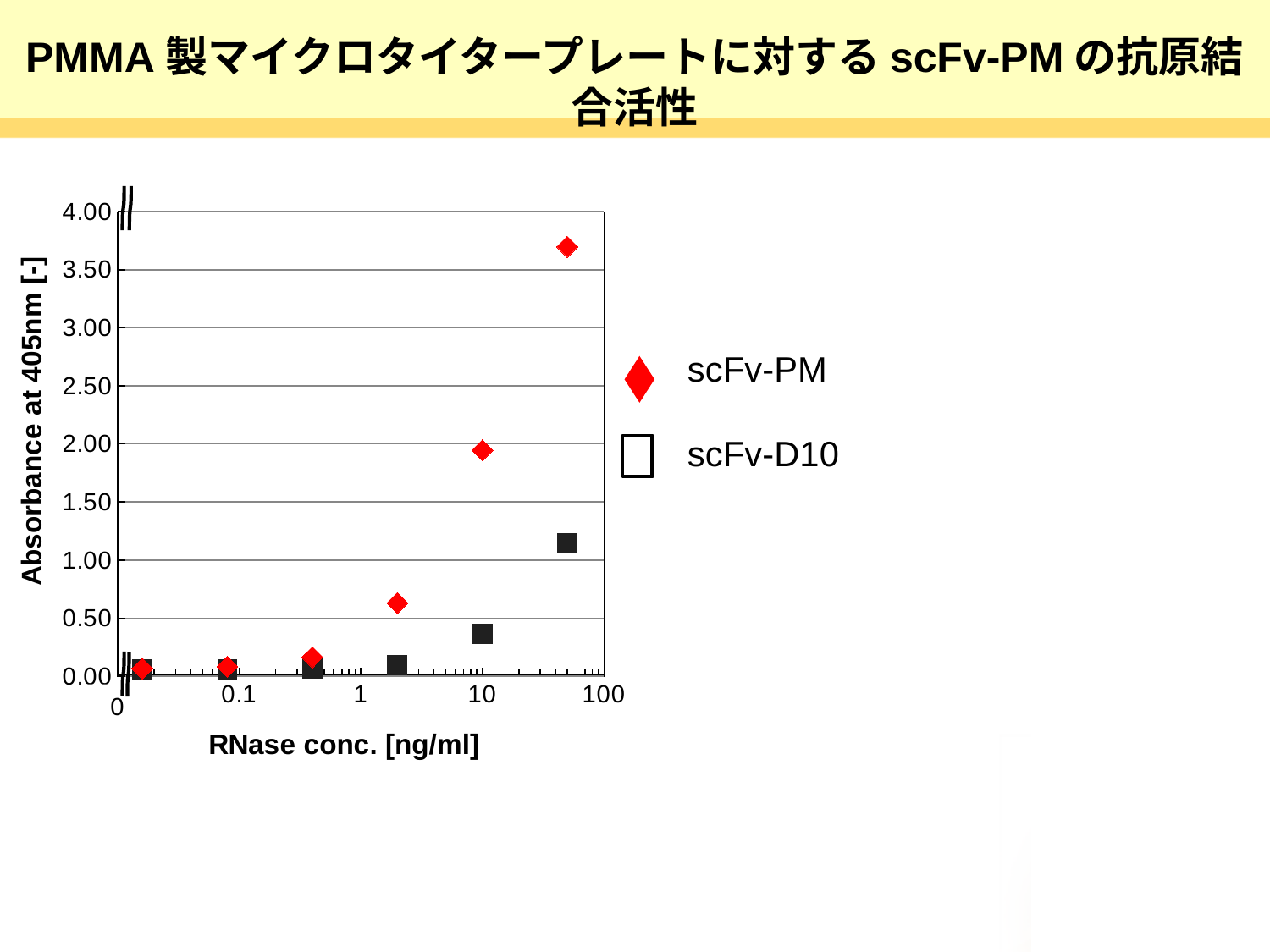

# PMMA製マイクロタイタープレートに対するscFv-PMの抗原結合活性

### Chart

| Category |  |  |
|---|---|---|
scFv-PM

scFv-D10

0